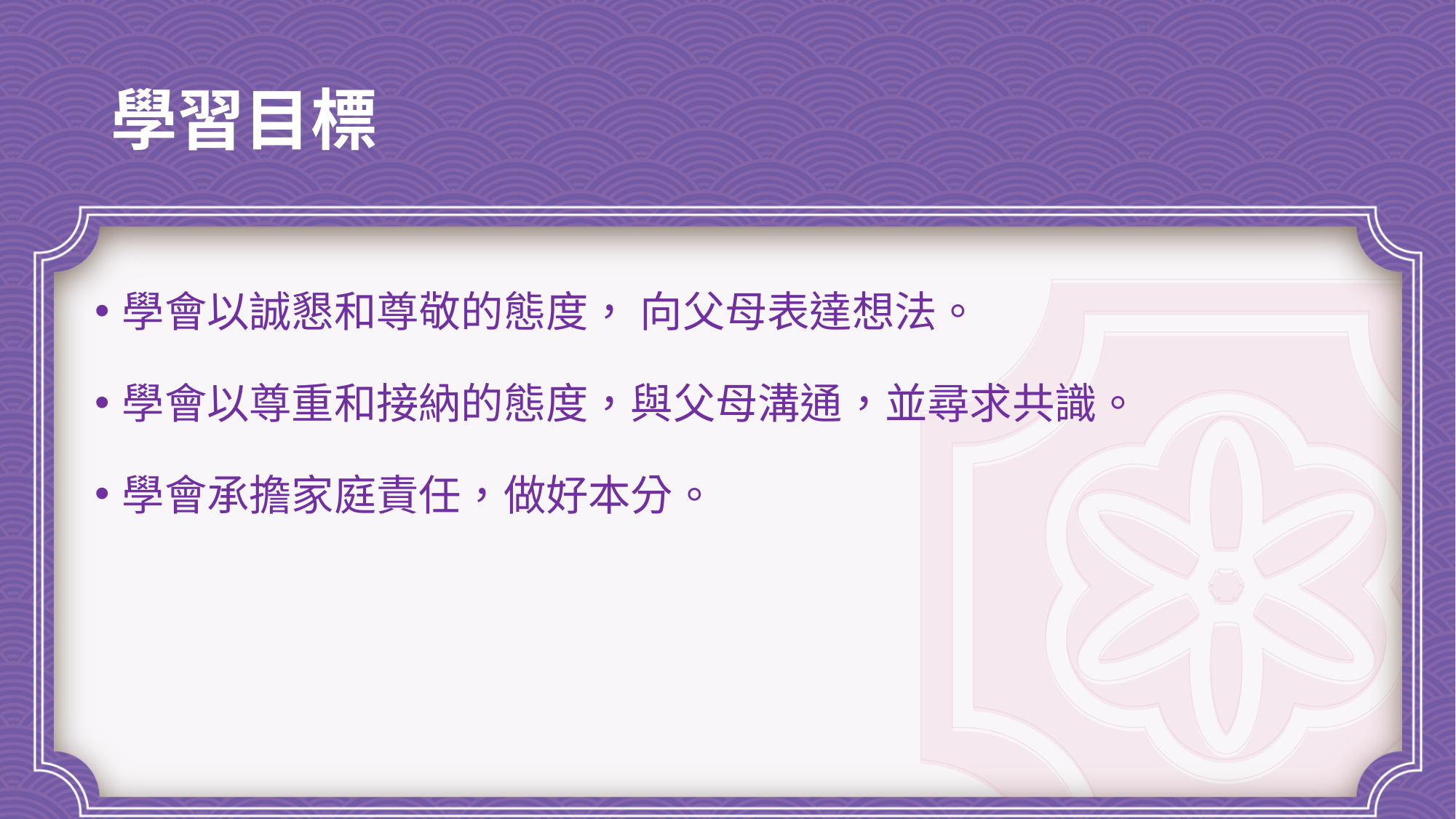

# 學習目標
學會以誠懇和尊敬的態度， 向父母表達想法。
學會以尊重和接納的態度，與父母溝通，並尋求共識。
學會承擔家庭責任，做好本分。